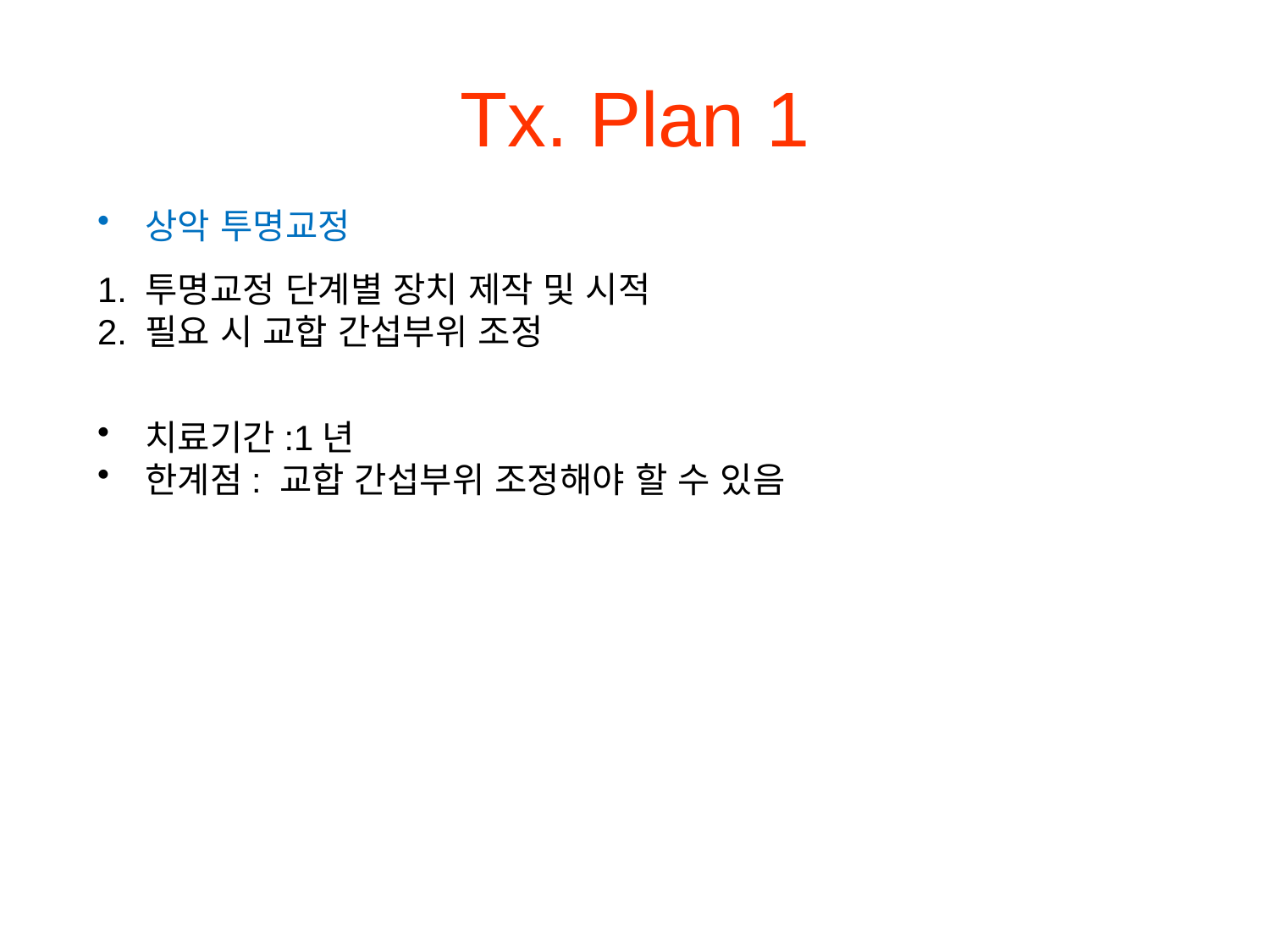

# Tx. Plan 1
상악 투명교정

투명교정 단계별 장치 제작 및 시적
필요 시 교합 간섭부위 조정

치료기간:1년
한계점: 교합 간섭부위 조정해야 할 수 있음